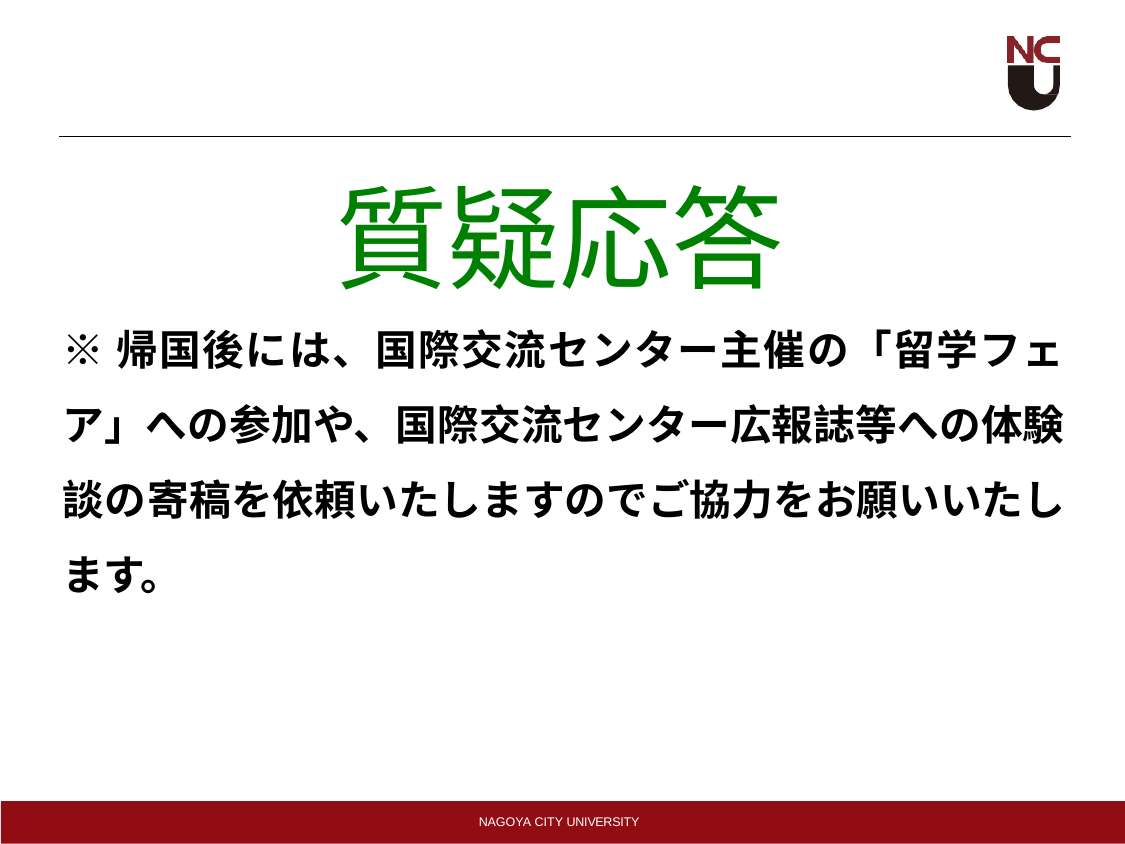

# 質疑応答
※帰国後には、国際交流センター主催の「留学フェア」への参加や、国際交流センター広報誌等への体験談の寄稿を依頼いたしますのでご協力をお願いいたします。
NAGOYA CITY UNIVERSITY